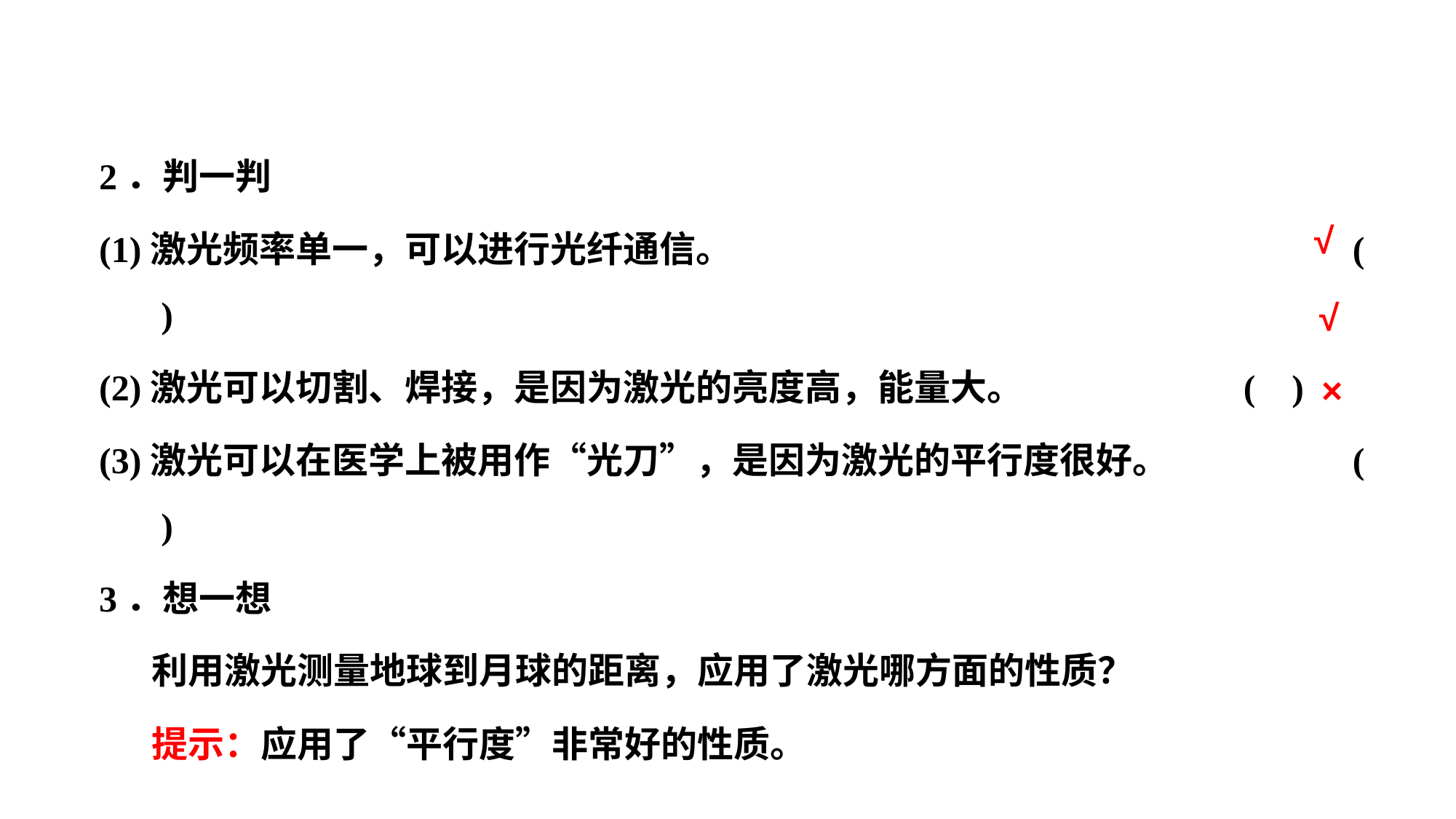

2．判一判
(1)激光频率单一，可以进行光纤通信。						(    )
(2)激光可以切割、焊接，是因为激光的亮度高，能量大。			(    )
(3)激光可以在医学上被用作“光刀”，是因为激光的平行度很好。		(    )
3．想一想
利用激光测量地球到月球的距离，应用了激光哪方面的性质？
提示：应用了“平行度”非常好的性质。

√
√
×